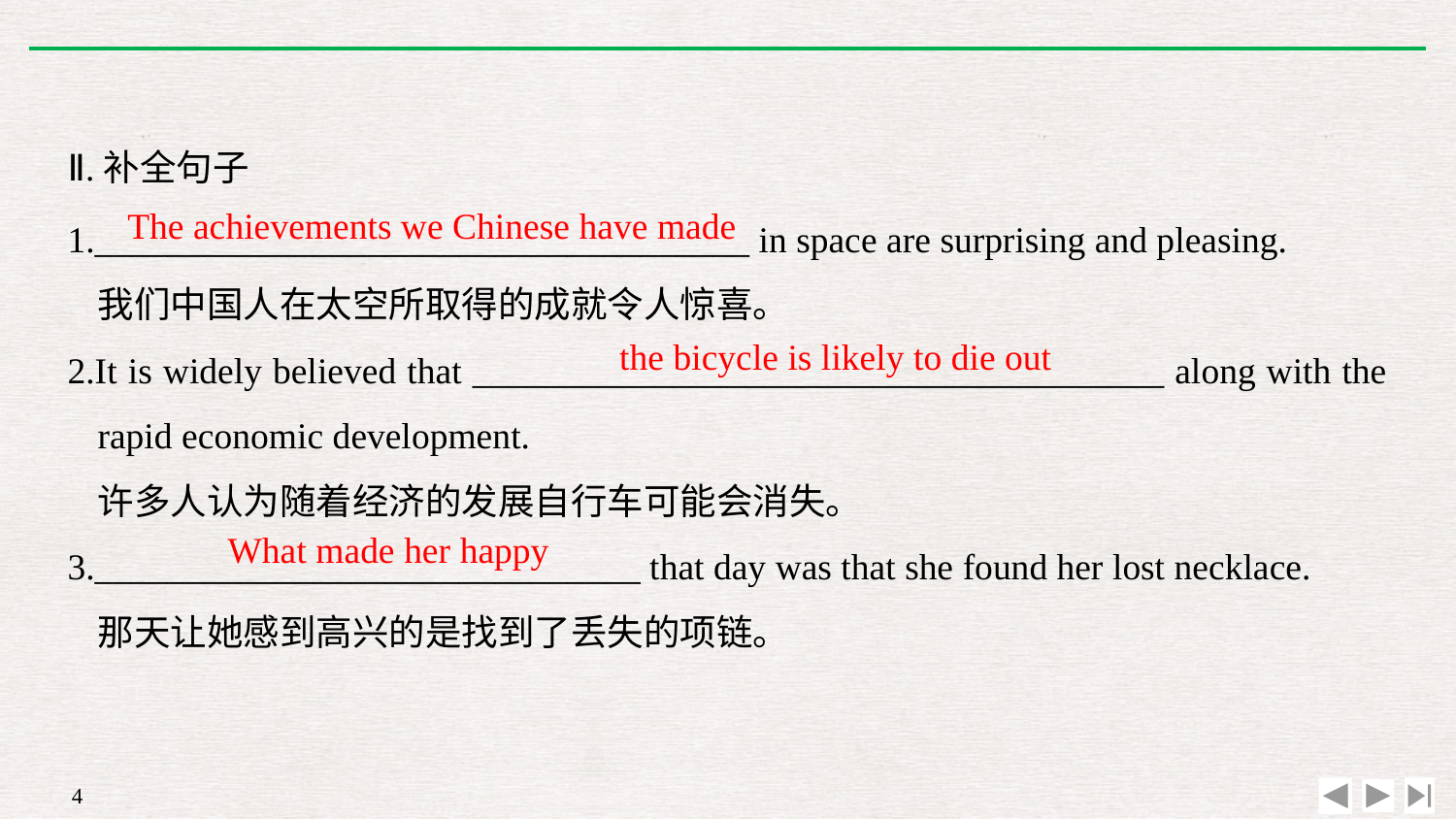

Ⅱ.补全句子
1.____________________________________ in space are surprising and pleasing.
	我们中国人在太空所取得的成就令人惊喜。
2.It is widely believed that ______________________________________ along with the rapid economic development.
	许多人认为随着经济的发展自行车可能会消失。
3.______________________________ that day was that she found her lost necklace.
	那天让她感到高兴的是找到了丢失的项链。
The achievements we Chinese have made
the bicycle is likely to die out
What made her happy